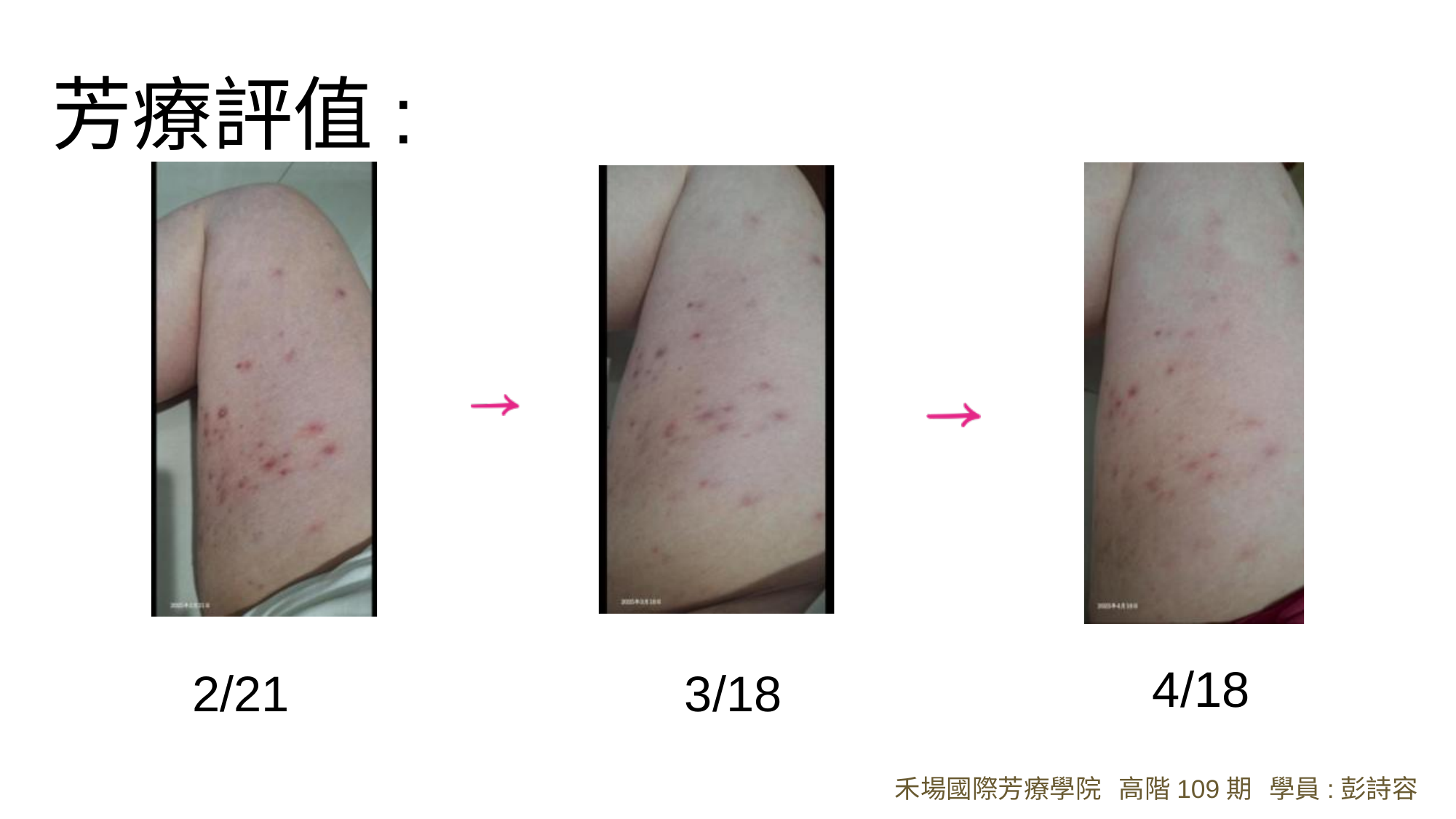

芳療評值:

4/18
3/18
2/21
禾場國際芳療學院   高階109期   學員:彭詩容